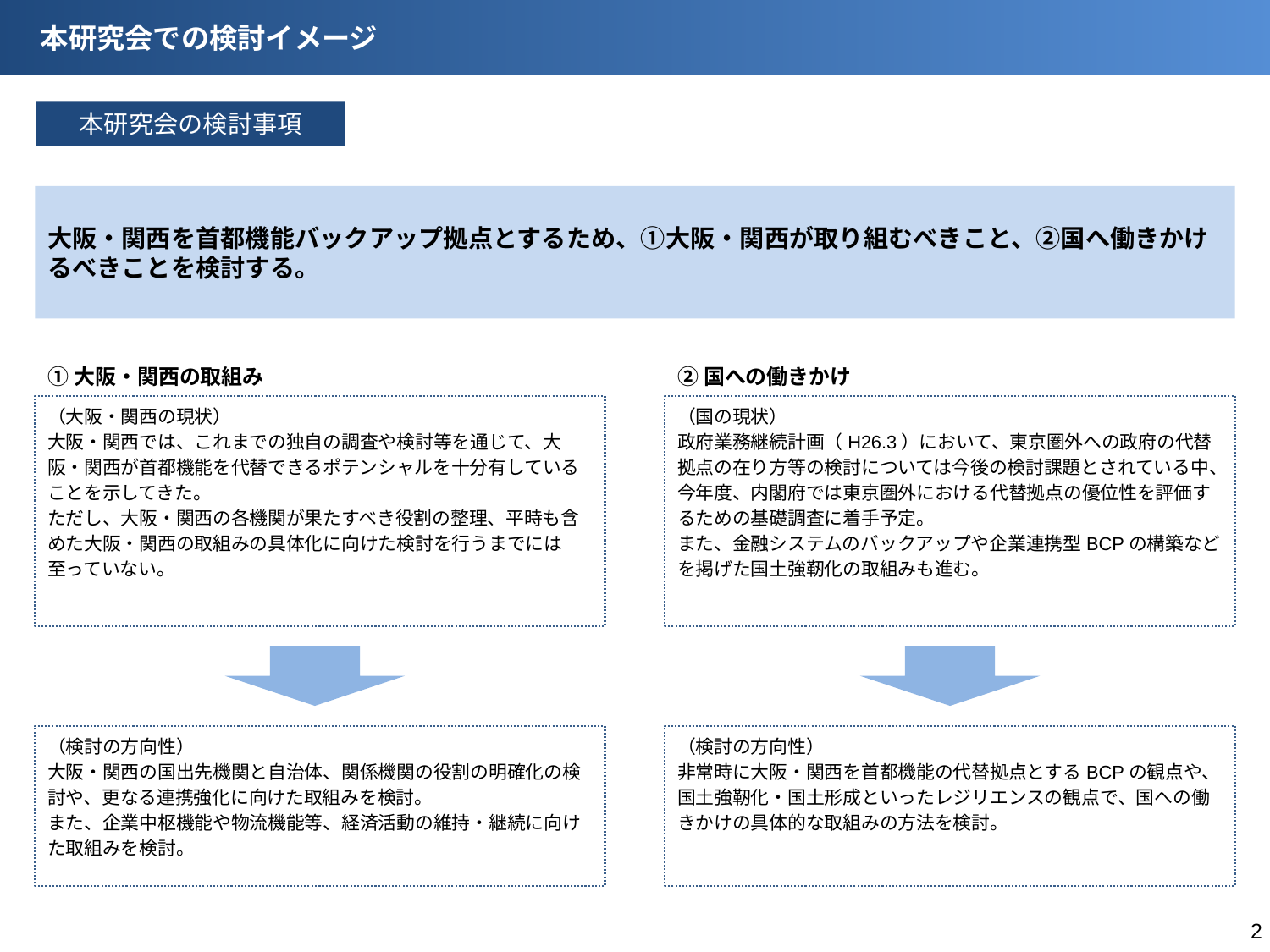

本研究会での検討イメージ
本研究会の検討事項
大阪・関西を首都機能バックアップ拠点とするため、①大阪・関西が取り組むべきこと、②国へ働きかけるべきことを検討する。
①大阪・関西の取組み
②国への働きかけ
（大阪・関西の現状）
大阪・関西では、これまでの独自の調査や検討等を通じて、大阪・関西が首都機能を代替できるポテンシャルを十分有していることを示してきた。
ただし、大阪・関西の各機関が果たすべき役割の整理、平時も含めた大阪・関西の取組みの具体化に向けた検討を行うまでには至っていない。
（国の現状）
政府業務継続計画（H26.3）において、東京圏外への政府の代替拠点の在り方等の検討については今後の検討課題とされている中、今年度、内閣府では東京圏外における代替拠点の優位性を評価するための基礎調査に着手予定。
また、金融システムのバックアップや企業連携型BCPの構築などを掲げた国土強靭化の取組みも進む。

（検討の方向性）
大阪・関西の国出先機関と自治体、関係機関の役割の明確化の検討や、更なる連携強化に向けた取組みを検討。
また、企業中枢機能や物流機能等、経済活動の維持・継続に向けた取組みを検討。

（検討の方向性）
非常時に大阪・関西を首都機能の代替拠点とするBCPの観点や、国土強靭化・国土形成といったレジリエンスの観点で、国への働きかけの具体的な取組みの方法を検討。
2